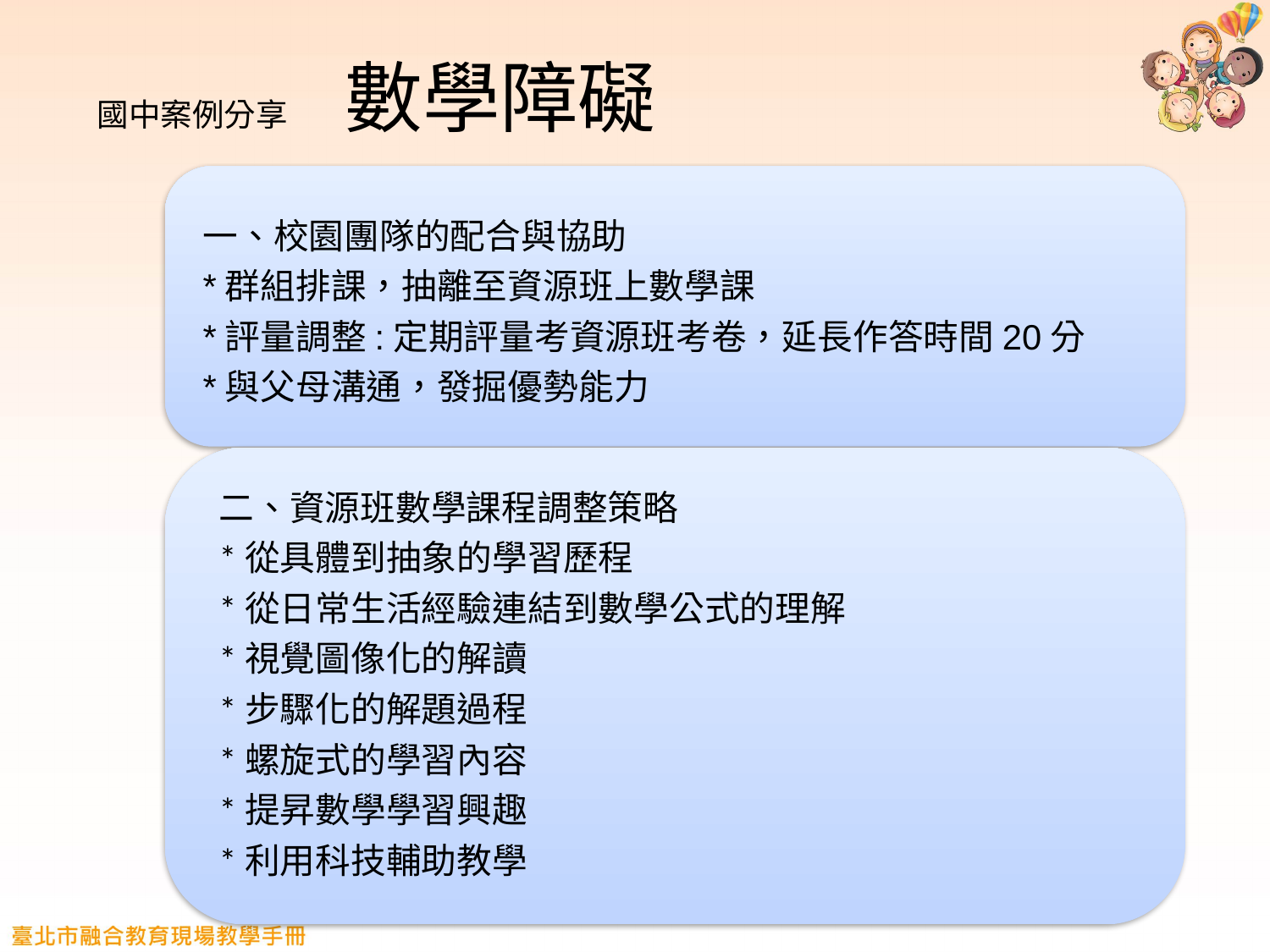

國中案例分享        數學障礙

一、校園團隊的配合與協助
*群組排課，抽離至資源班上數學課
*評量調整:定期評量考資源班考卷，延長作答時間20分
*與父母溝通，發掘優勢能力

二、資源班數學課程調整策略
*從具體到抽象的學習歷程
*從日常生活經驗連結到數學公式的理解
*視覺圖像化的解讀
*步驟化的解題過程
*螺旋式的學習內容
*提昇數學學習興趣
*利用科技輔助教學